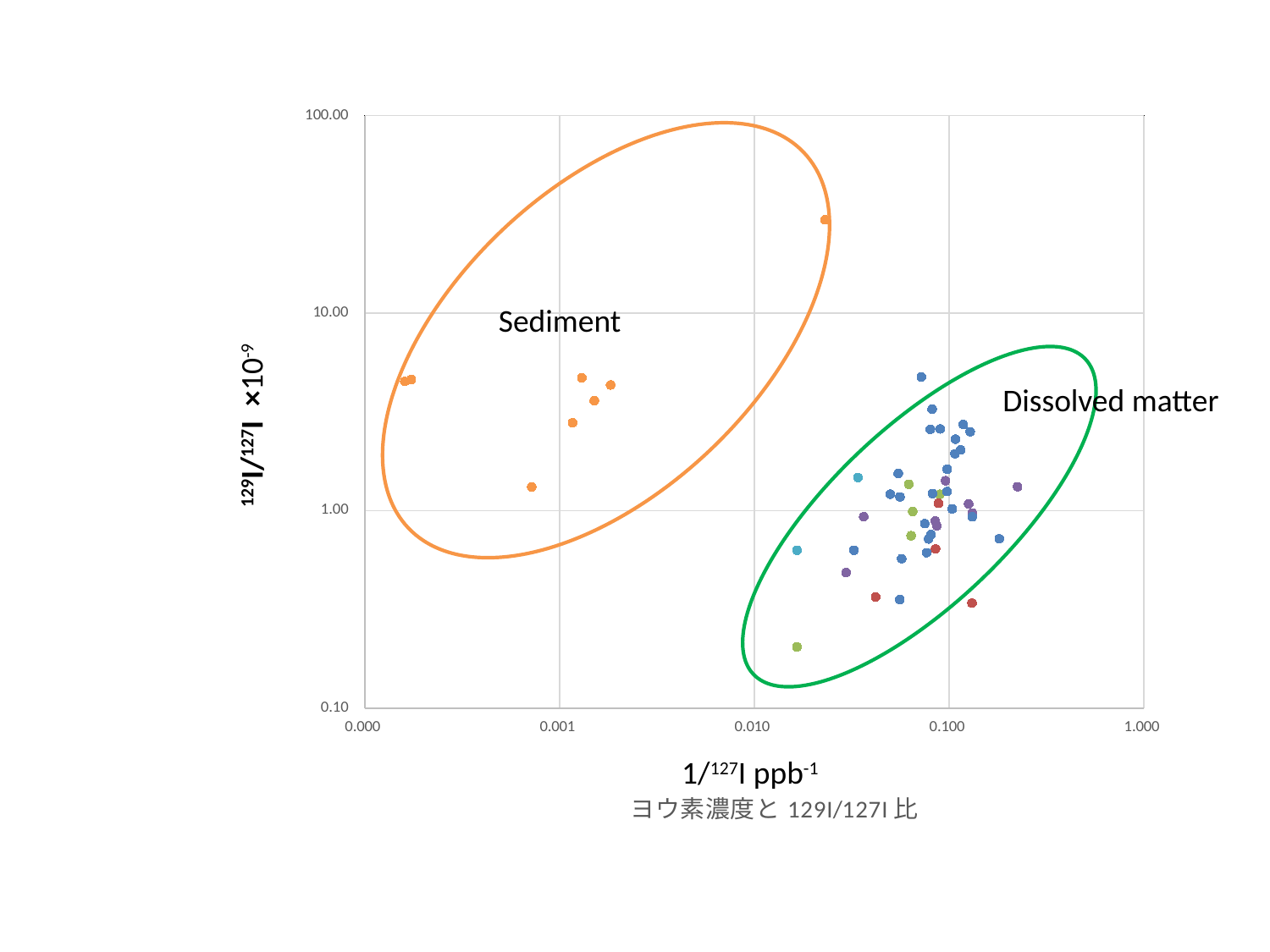

### Chart: ヨウ素濃度と129I/127I比

| Category |  |  |  |  |  |  |
|---|---|---|---|---|---|---|
Sediment
Dissolved matter
129I/127I  ×10-9

1/127I ppb-1